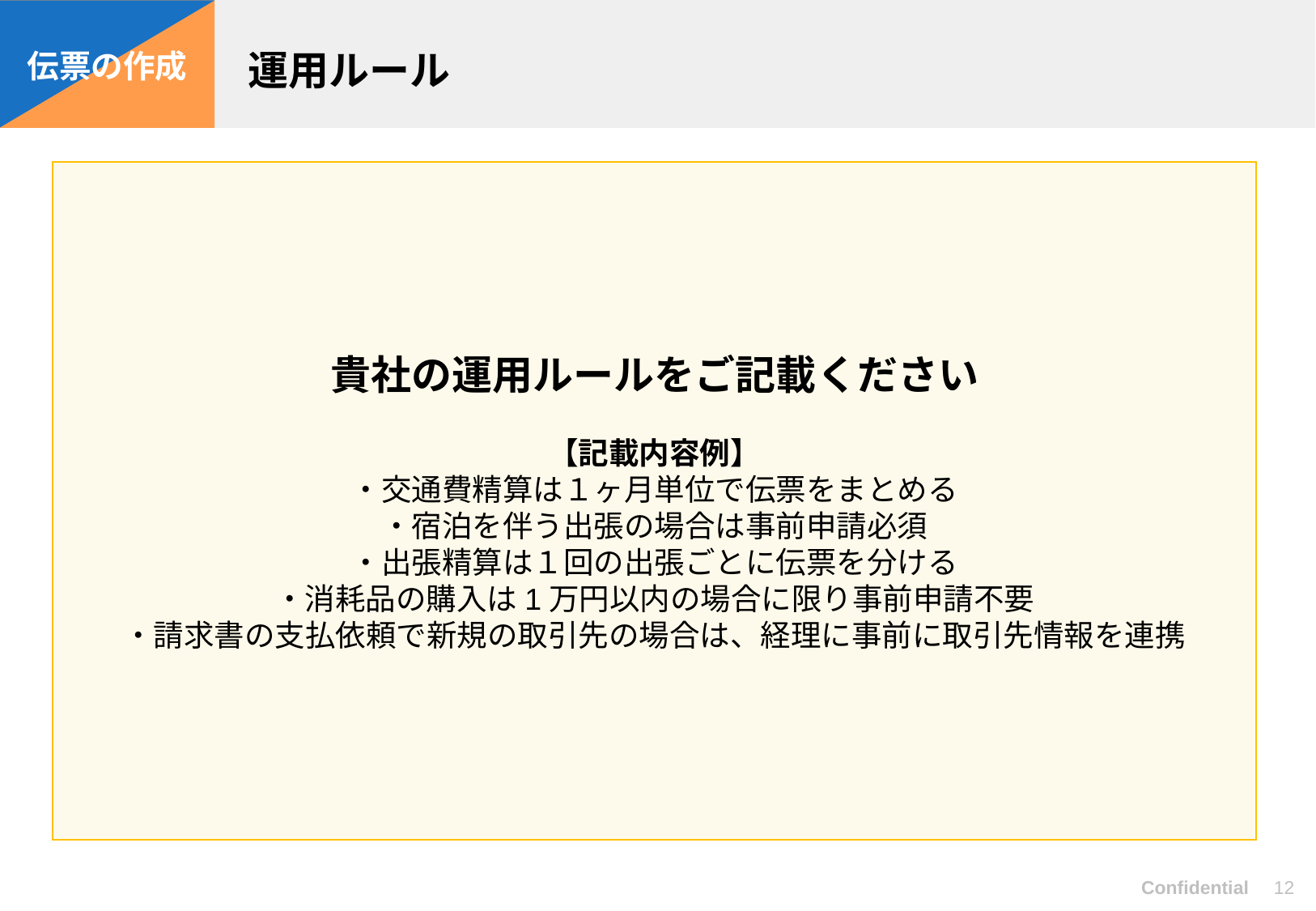

運用ルール
伝票の作成
貴社の運用ルールをご記載ください

【記載内容例】
・交通費精算は１ヶ月単位で伝票をまとめる
・宿泊を伴う出張の場合は事前申請必須
・出張精算は１回の出張ごとに伝票を分ける
・消耗品の購入は1万円以内の場合に限り事前申請不要
・請求書の支払依頼で新規の取引先の場合は、経理に事前に取引先情報を連携